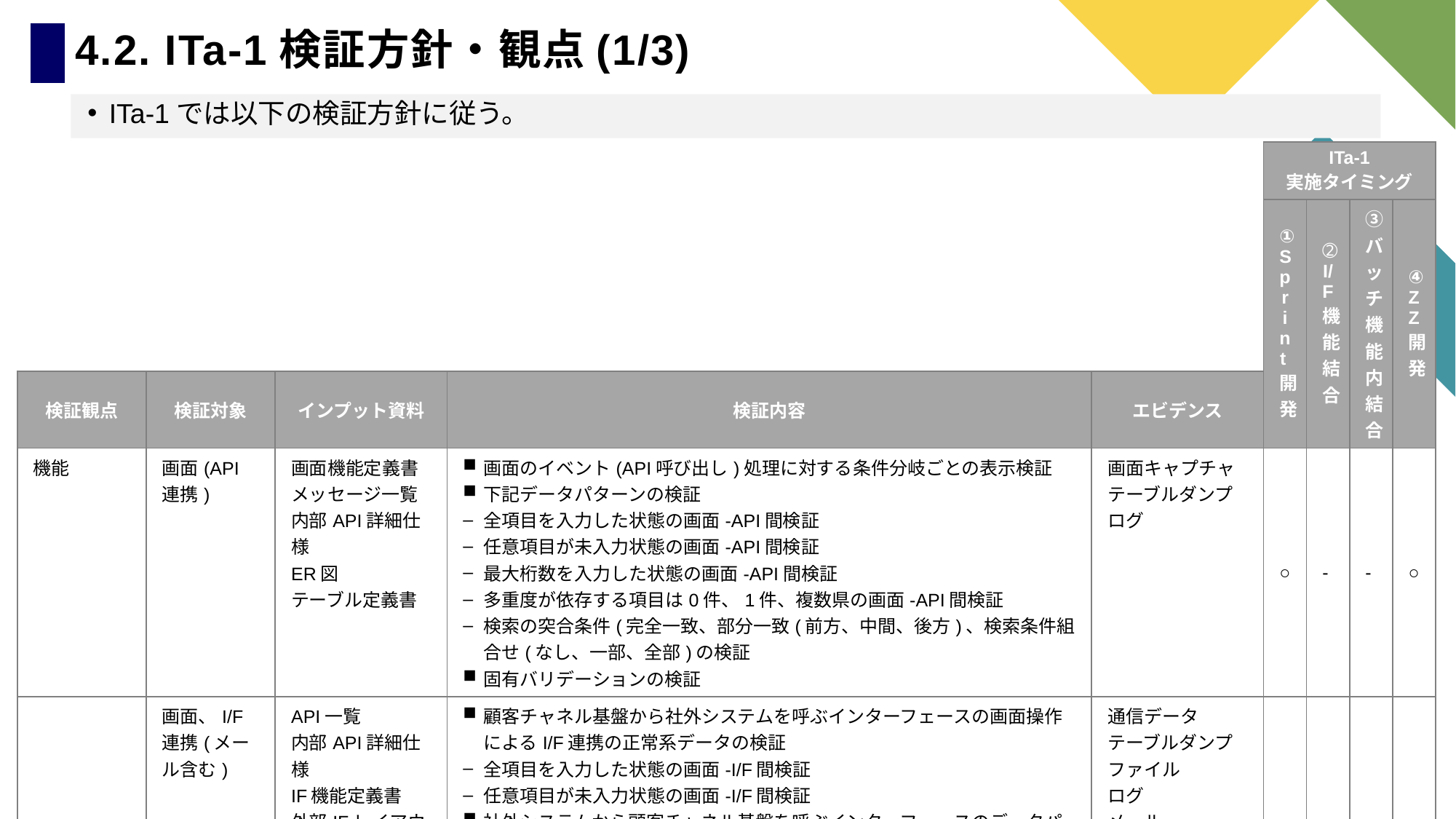

# 4.2. ITa-1検証方針・観点(1/3)
ITa-1では以下の検証方針に従う。
|  |  |  |  |  | ITa-1 実施タイミング |  |  |  |
| --- | --- | --- | --- | --- | --- | --- | --- | --- |
|  |  |  |  |  | ①Sprint開発 | ➁I/F機能結合 | ③バッチ機能内結合 | ④ZZ開発 |
| 検証観点 | 検証対象 | インプット資料 | 検証内容 | エビデンス |  |  |  |  |
| 機能 | 画面(API連携) | 画面機能定義書 メッセージ一覧 内部API詳細仕様 ER図 テーブル定義書 | 画面のイベント(API呼び出し)処理に対する条件分岐ごとの表示検証 下記データパターンの検証 全項目を入力した状態の画面-API間検証 任意項目が未入力状態の画面-API間検証 最大桁数を入力した状態の画面-API間検証 多重度が依存する項目は0件、1件、複数県の画面-API間検証 検索の突合条件(完全一致、部分一致(前方、中間、後方)、検索条件組合せ(なし、一部、全部)の検証 固有バリデーションの検証 | 画面キャプチャテーブルダンプログ | ○ | ‐ | ‐ | ○ |
|  | 画面、I/F連携(メール含む) | API一覧 内部API詳細仕様 IF機能定義書 外部IFレイアウト定義書 メールレイアウト ER図 テーブル定義書 | 顧客チャネル基盤から社外システムを呼ぶインターフェースの画面操作によるI/F連携の正常系データの検証 全項目を入力した状態の画面-I/F間検証 任意項目が未入力状態の画面-I/F間検証 社外システムから顧客チャネル基盤を呼ぶインターフェースのデータパターンの検証 テーブル項目を全て設定した状態 任意のテーブル項目が未設定状態の検証 多重度が存在する項目は0件、1件、複数件の検証 画面操作によってメールが想定通りの内容で送信されることの検証 | 通信データ テーブルダンプ ファイル ログ メール | ‐ | ○ | ‐ | ○ |